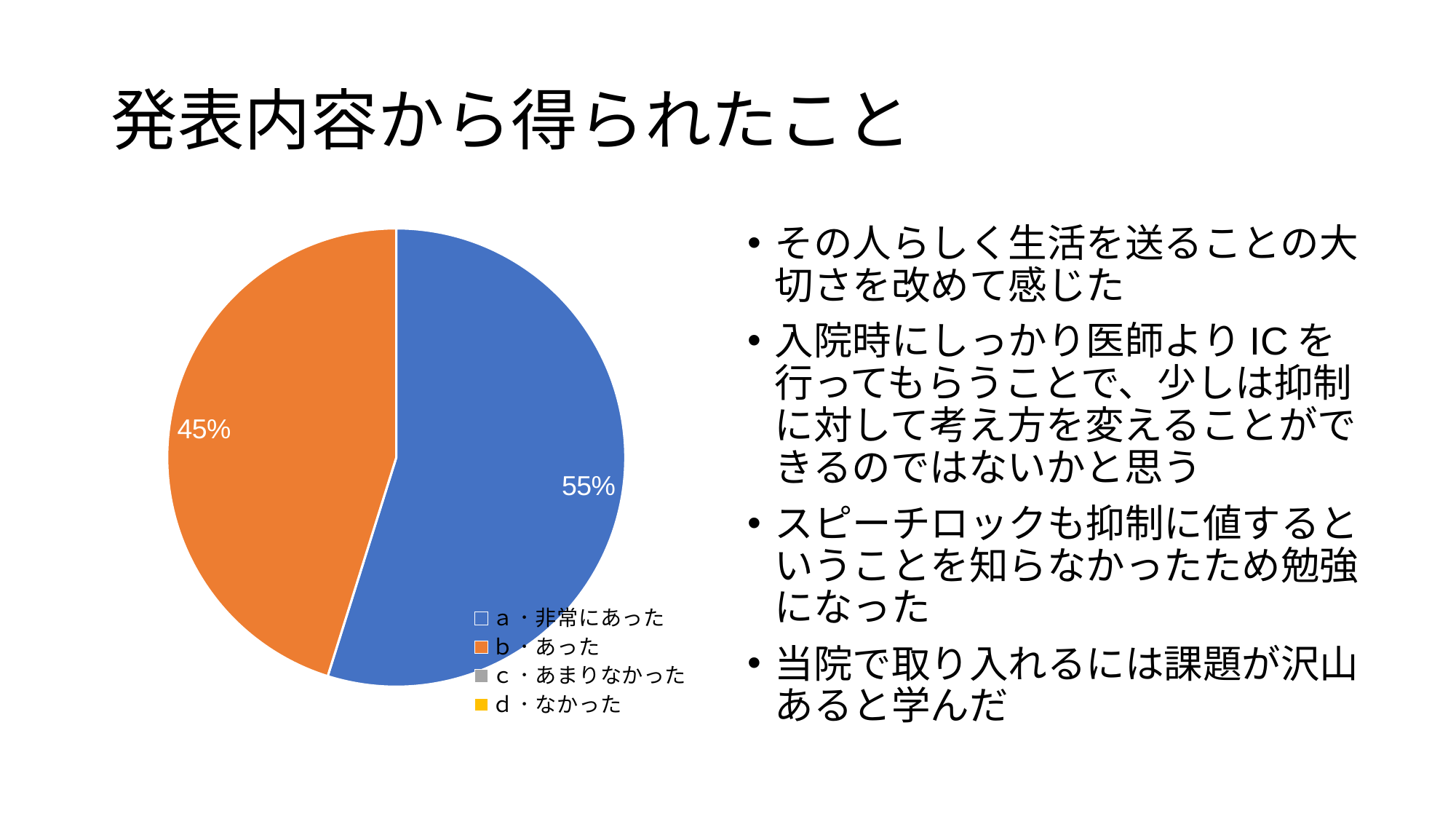

# 発表内容から得られたこと

### Chart

| Category |  |
|---|---|
| ａ．非常にあった | 17.0 |
| ｂ．あった | 14.0 |
| ｃ．あまりなかった | 0.0 |
| ｄ．なかった | 0.0 |
その人らしく生活を送ることの大切さを改めて感じた
入院時にしっかり医師よりICを行ってもらうことで、少しは抑制に対して考え方を変えることができるのではないかと思う
スピーチロックも抑制に値するということを知らなかったため勉強になった
当院で取り入れるには課題が沢山あると学んだ